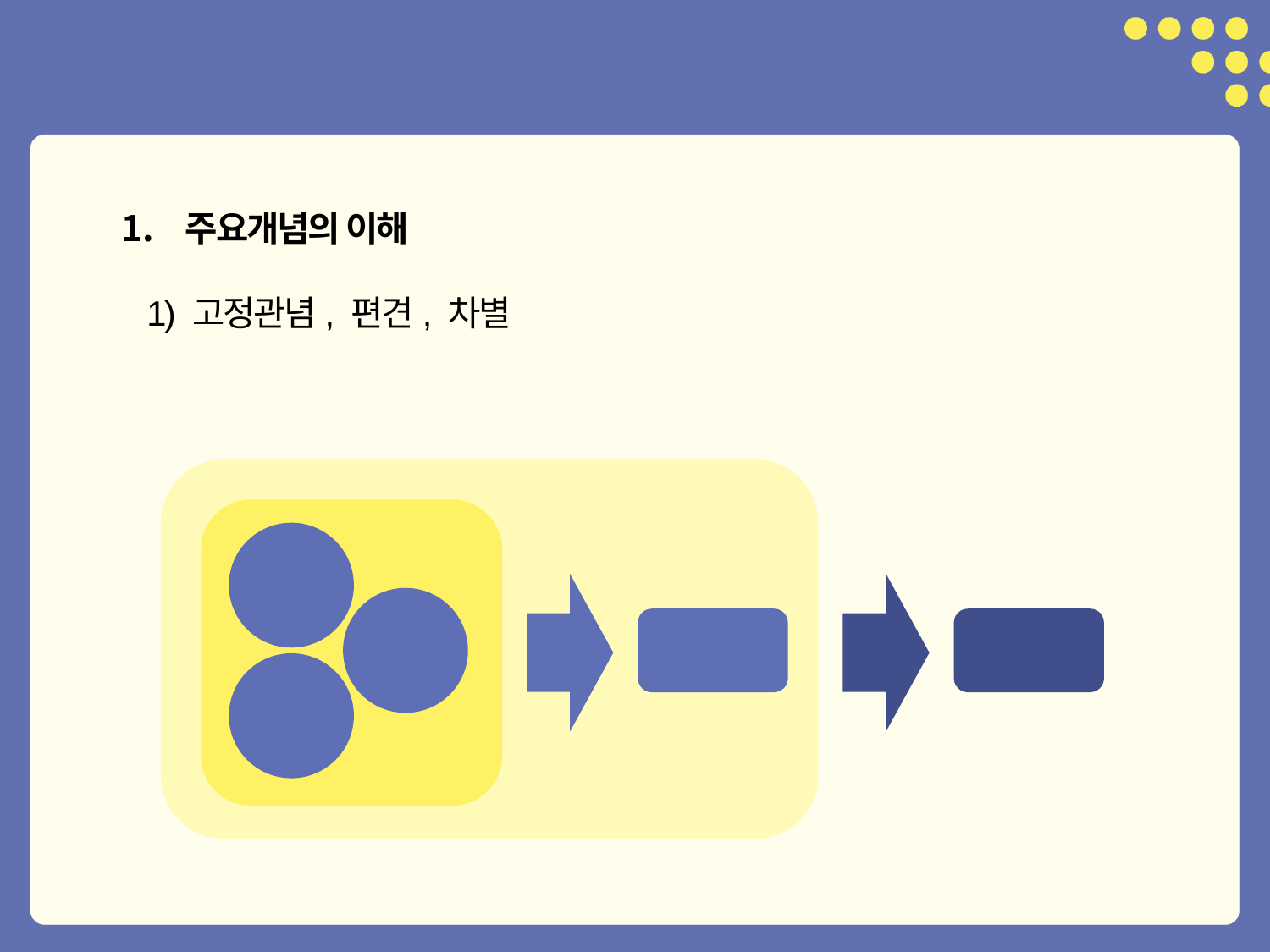

주요개념의 이해
   1) 고정관념, 편견, 차별

고정관념1

고정관념3
편견
차별
고정관념2
16